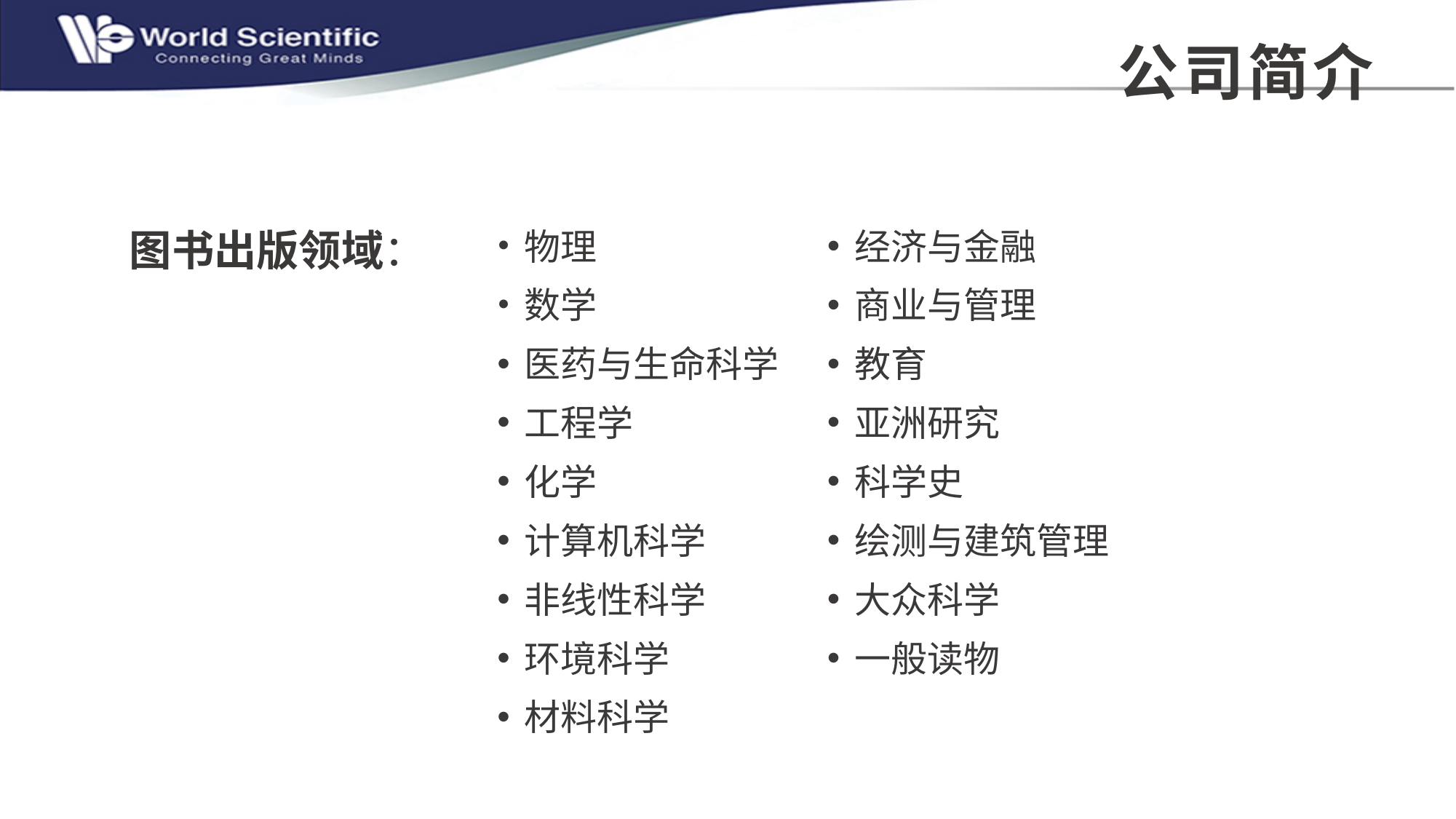

公司简介

图书出版领域：
物理
数学
医药与生命科学
工程学
化学
计算机科学
非线性科学
环境科学
材料科学
经济与金融
商业与管理
教育
亚洲研究
科学史
绘测与建筑管理
大众科学
一般读物